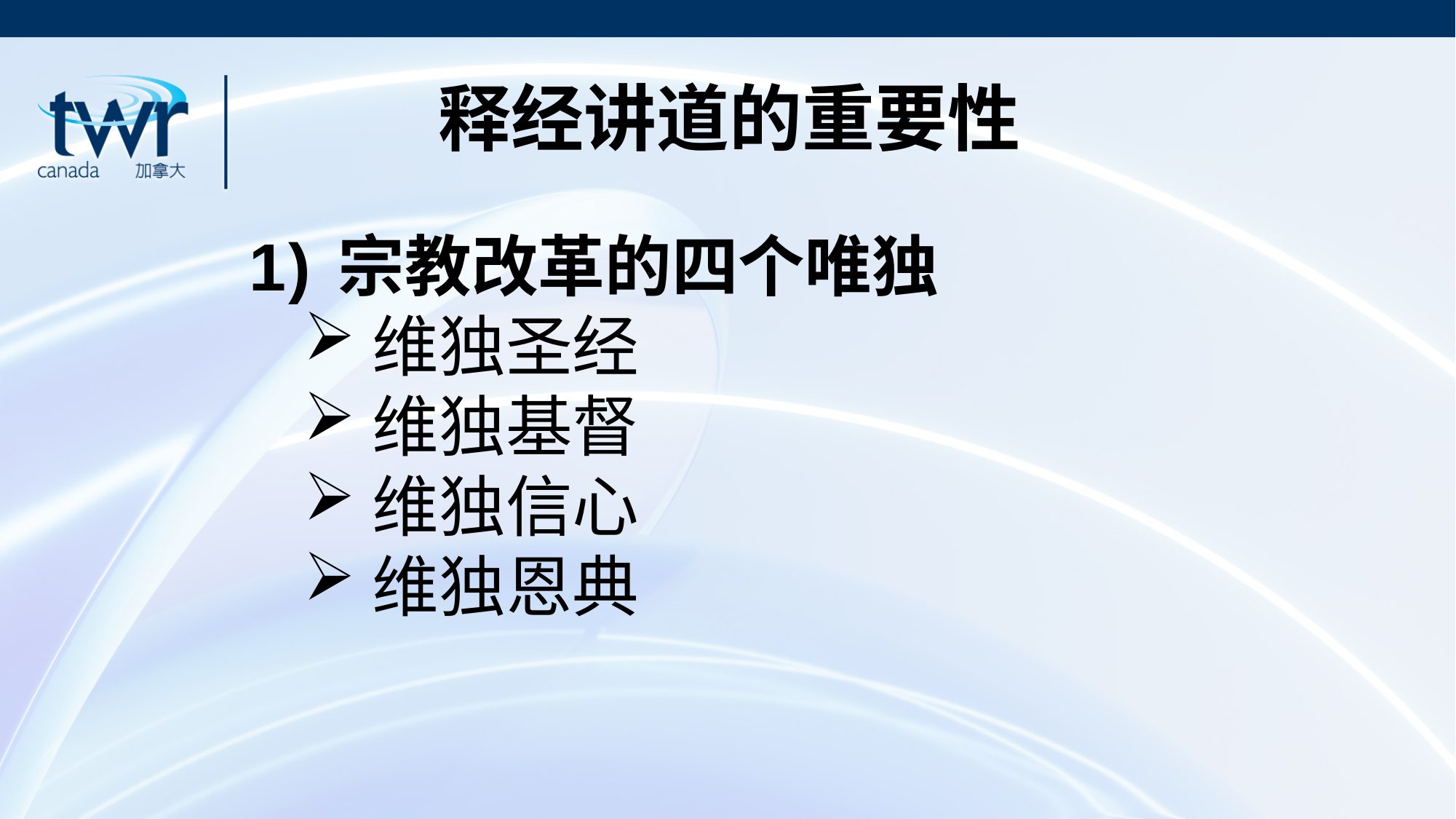

释经讲道的重要性
宗教改革的四个唯独
维独圣经
维独基督
维独信心
维独恩典